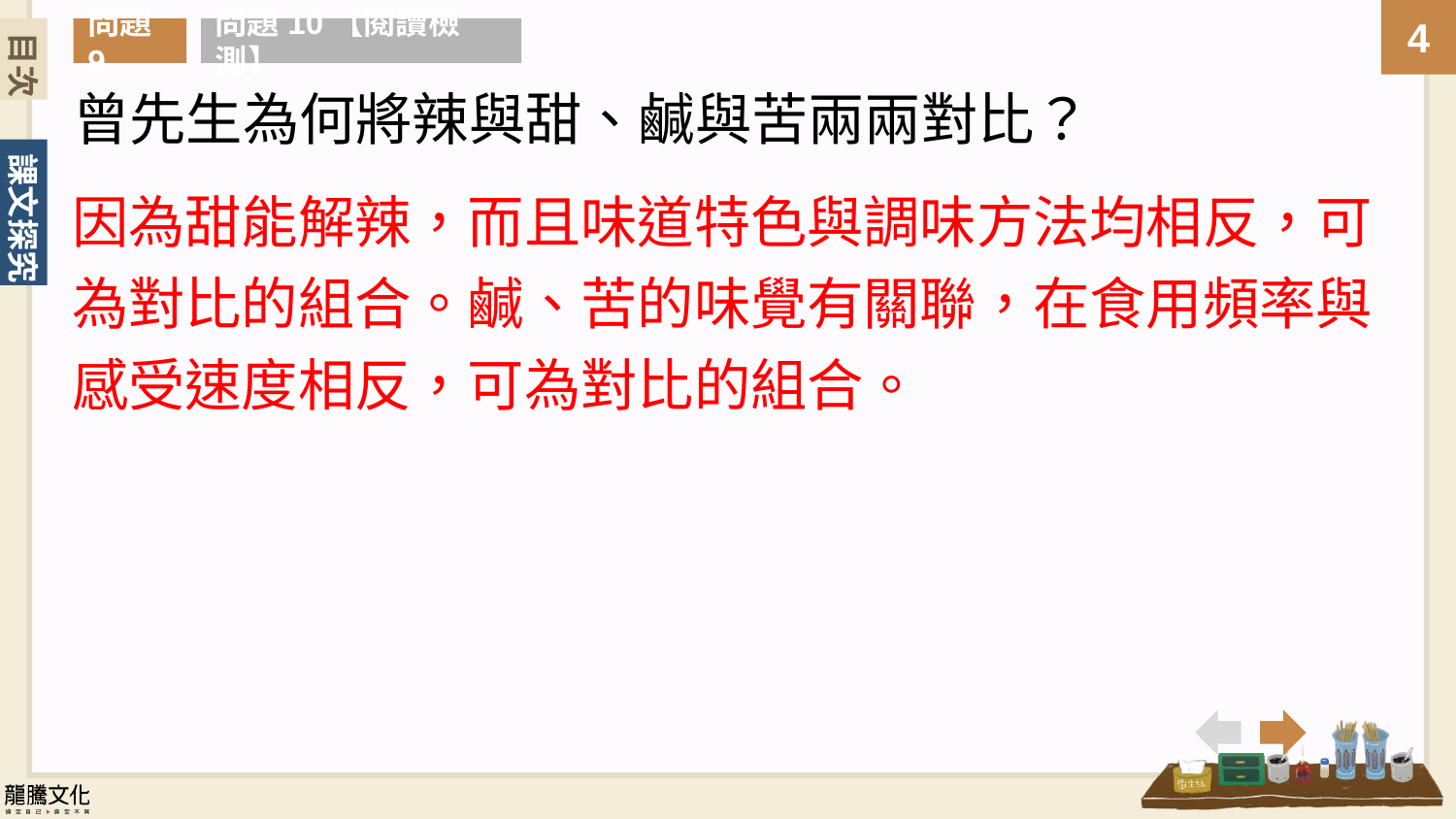

目次
問題9
問題10【閱讀檢測】
曾先生為何將辣與甜、鹹與苦兩兩對比？
因為甜能解辣，而且味道特色與調味方法均相反，可為對比的組合。鹹、苦的味覺有關聯，在食用頻率與感受速度相反，可為對比的組合。